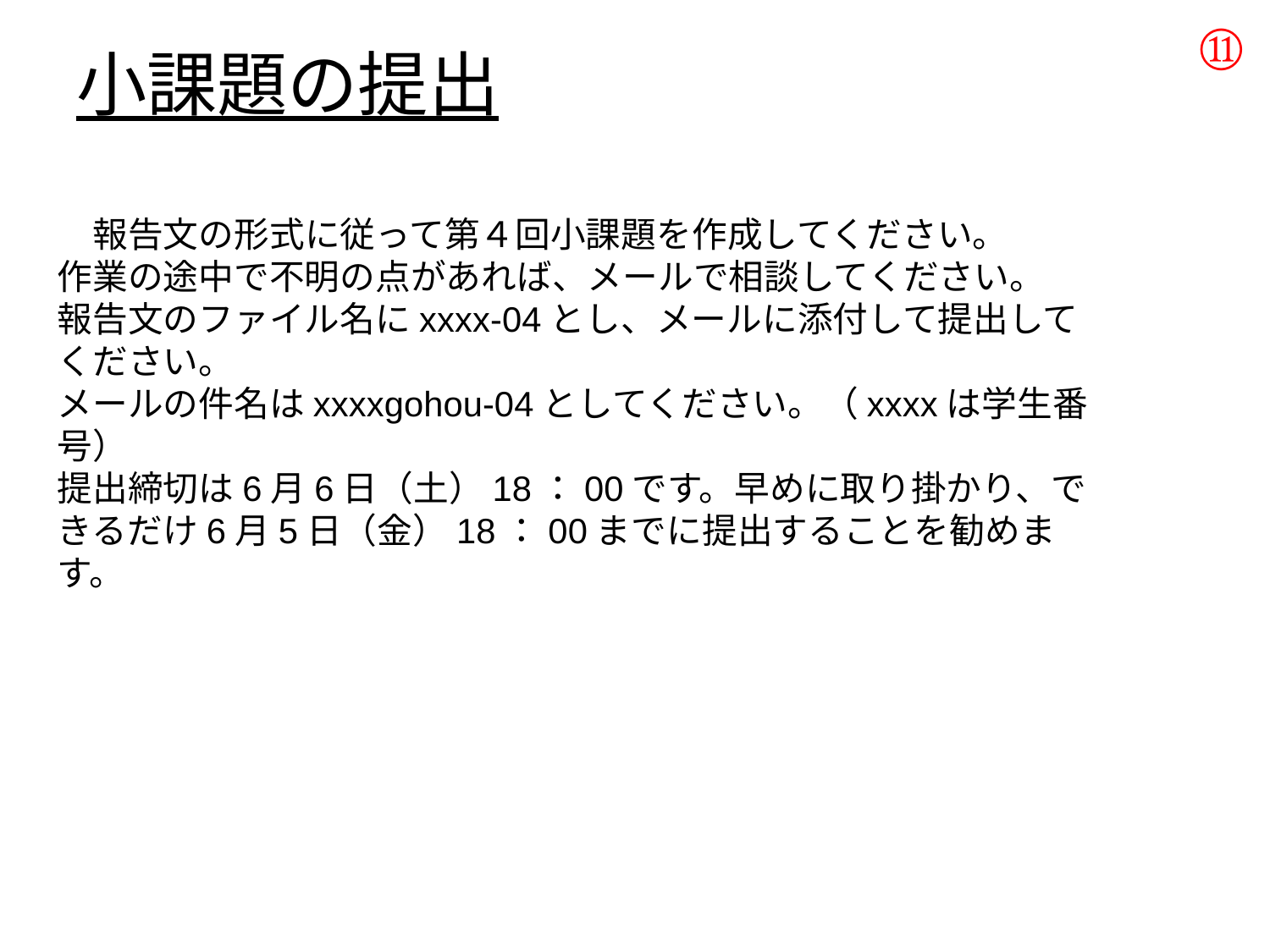

⑪
# 小課題の提出
　報告文の形式に従って第４回小課題を作成してください。
作業の途中で不明の点があれば、メールで相談してください。
報告文のファイル名にxxxx-04とし、メールに添付して提出してください。
メールの件名はxxxxgohou-04としてください。（xxxxは学生番号）
提出締切は6月6日（土）18：00です。早めに取り掛かり、できるだけ6月5日（金）18：00までに提出することを勧めます。